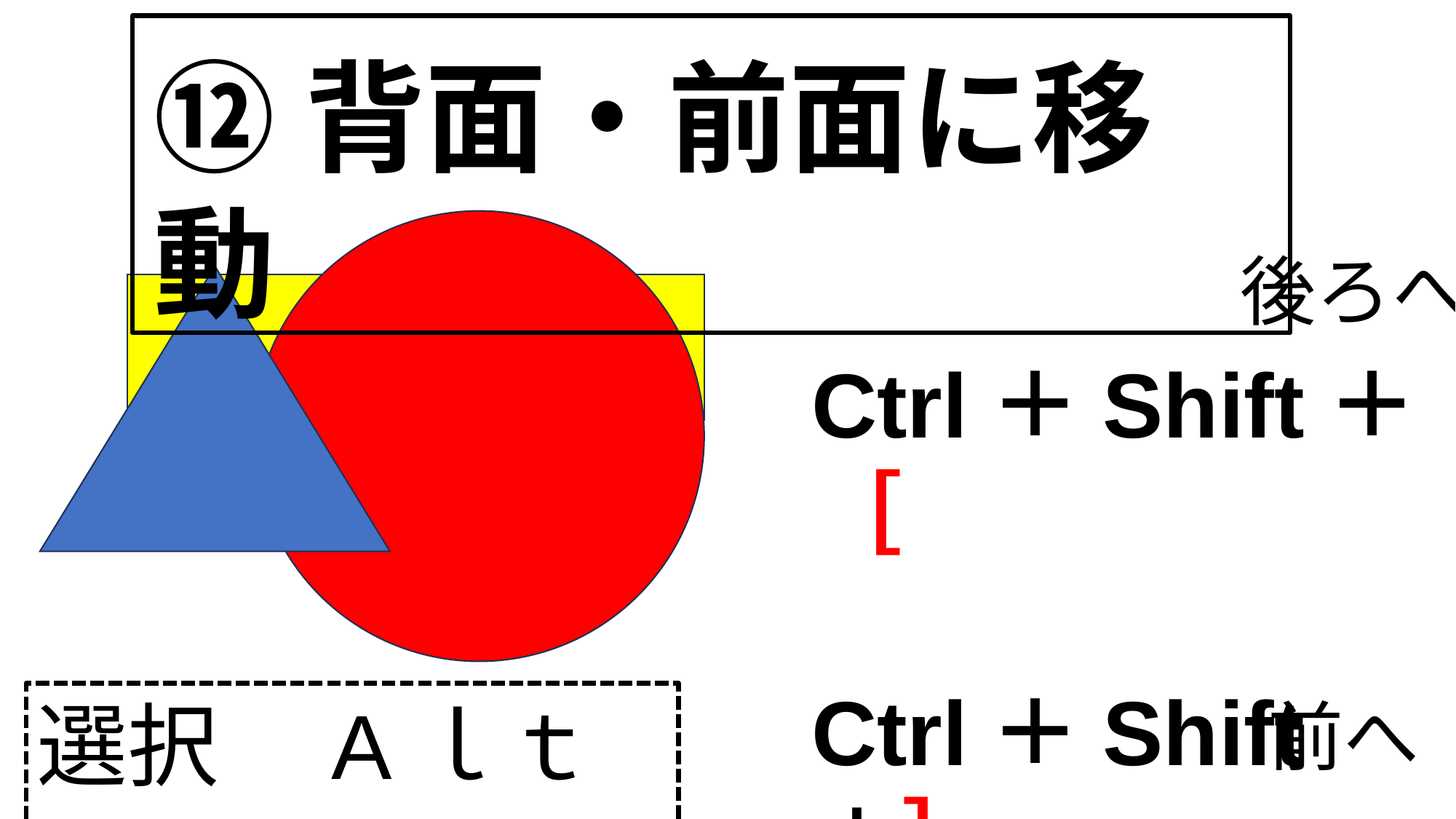

⑫背面・前面に移動
⑫背面、前面に移動

後ろへ

Ctrl＋Shift＋［

Ctrl＋Shift＋］
選択　Aｌｔ＋F１０
前へ